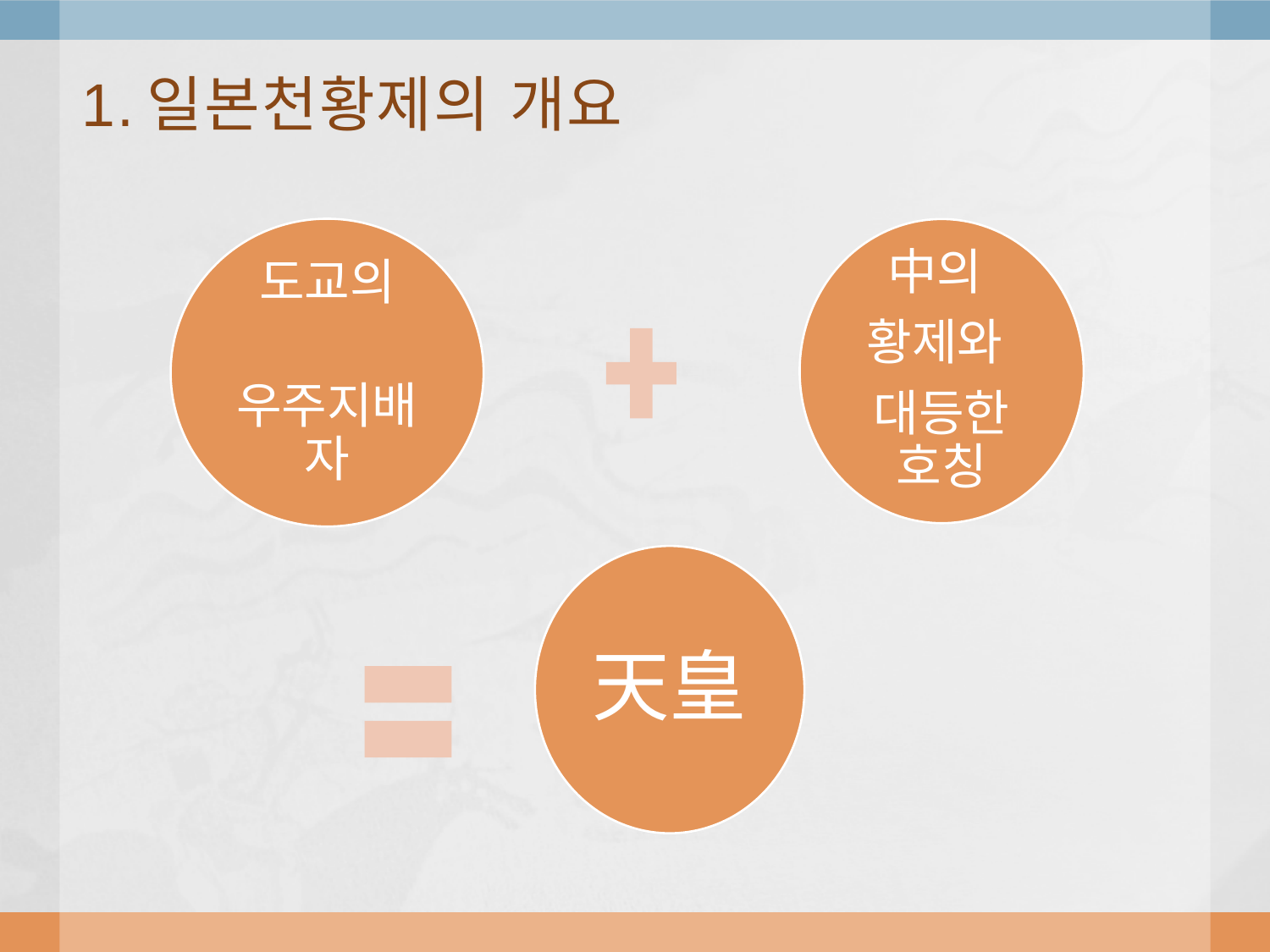

도교의
 우주지배자

中의
황제와
대등한 호칭

天皇
# 1.일본천황제의 개요